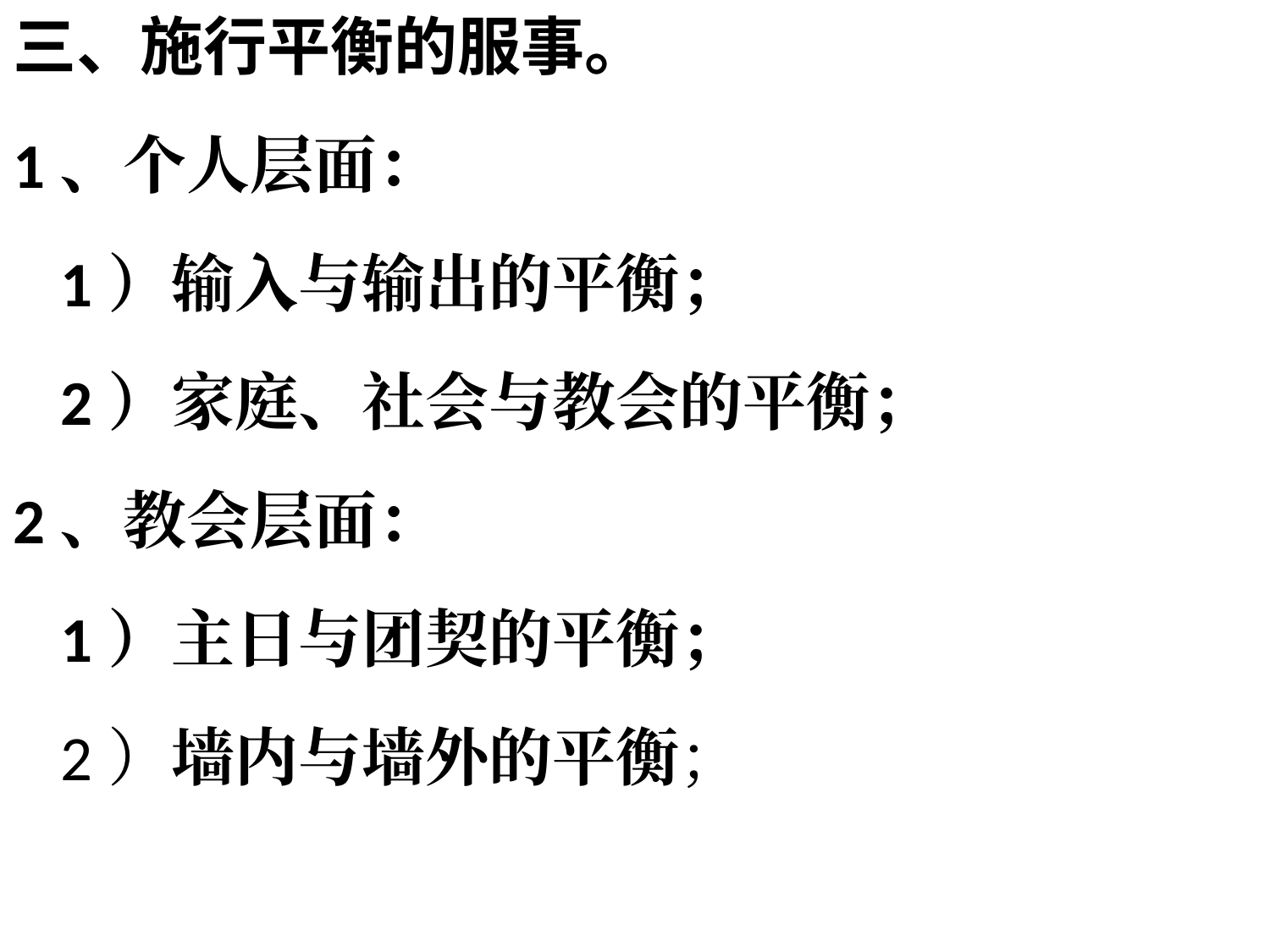

三、施行平衡的服事。
1、个人层面：
	1）输入与输出的平衡；
	2）家庭、社会与教会的平衡；
2、教会层面：
	1）主日与团契的平衡；
	2）墙内与墙外的平衡；